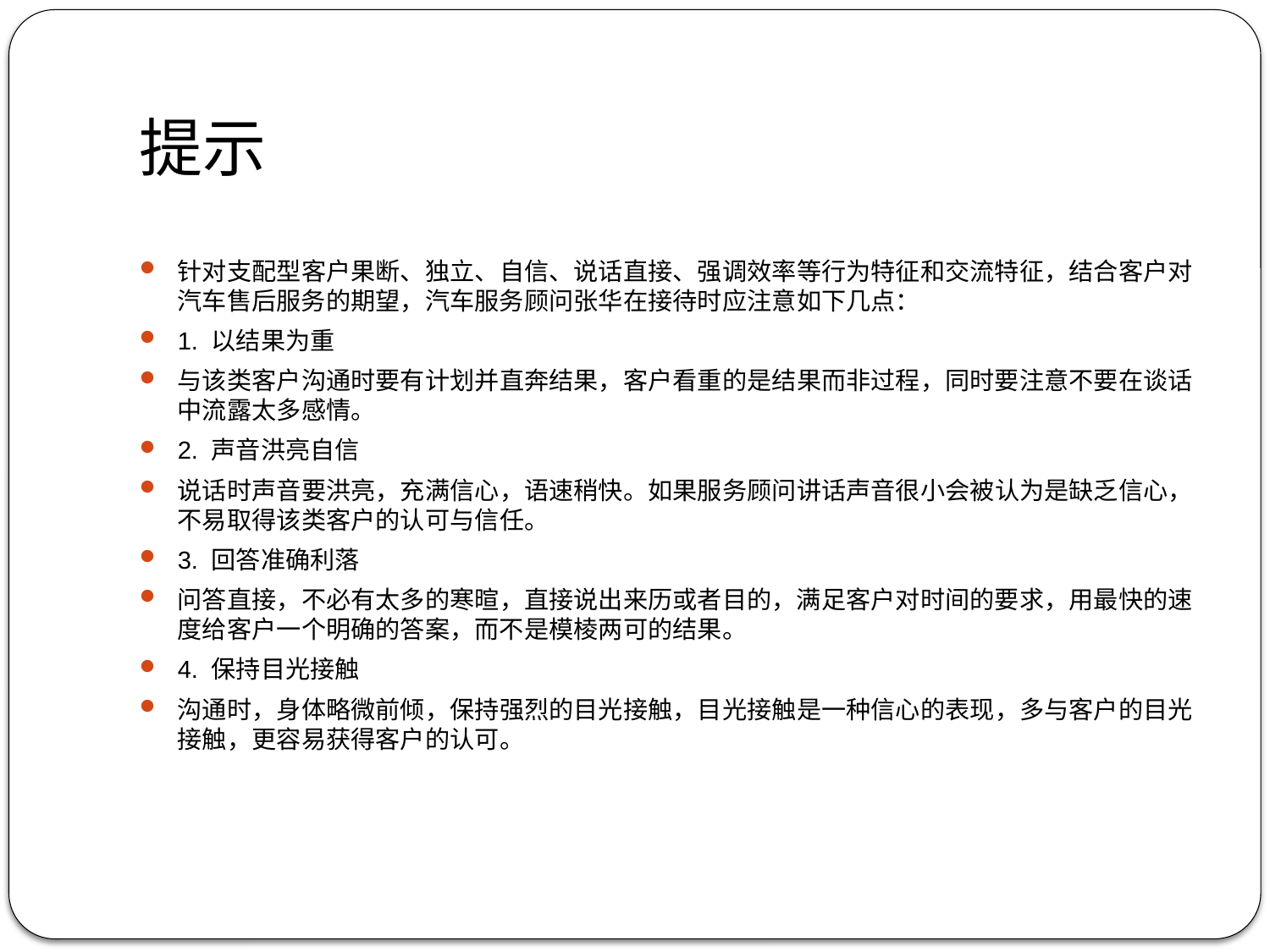

# 提示
针对支配型客户果断、独立、自信、说话直接、强调效率等行为特征和交流特征，结合客户对汽车售后服务的期望，汽车服务顾问张华在接待时应注意如下几点：
1. 以结果为重
与该类客户沟通时要有计划并直奔结果，客户看重的是结果而非过程，同时要注意不要在谈话中流露太多感情。
2. 声音洪亮自信
说话时声音要洪亮，充满信心，语速稍快。如果服务顾问讲话声音很小会被认为是缺乏信心，不易取得该类客户的认可与信任。
3. 回答准确利落
问答直接，不必有太多的寒暄，直接说出来历或者目的，满足客户对时间的要求，用最快的速度给客户一个明确的答案，而不是模棱两可的结果。
4. 保持目光接触
沟通时，身体略微前倾，保持强烈的目光接触，目光接触是一种信心的表现，多与客户的目光接触，更容易获得客户的认可。